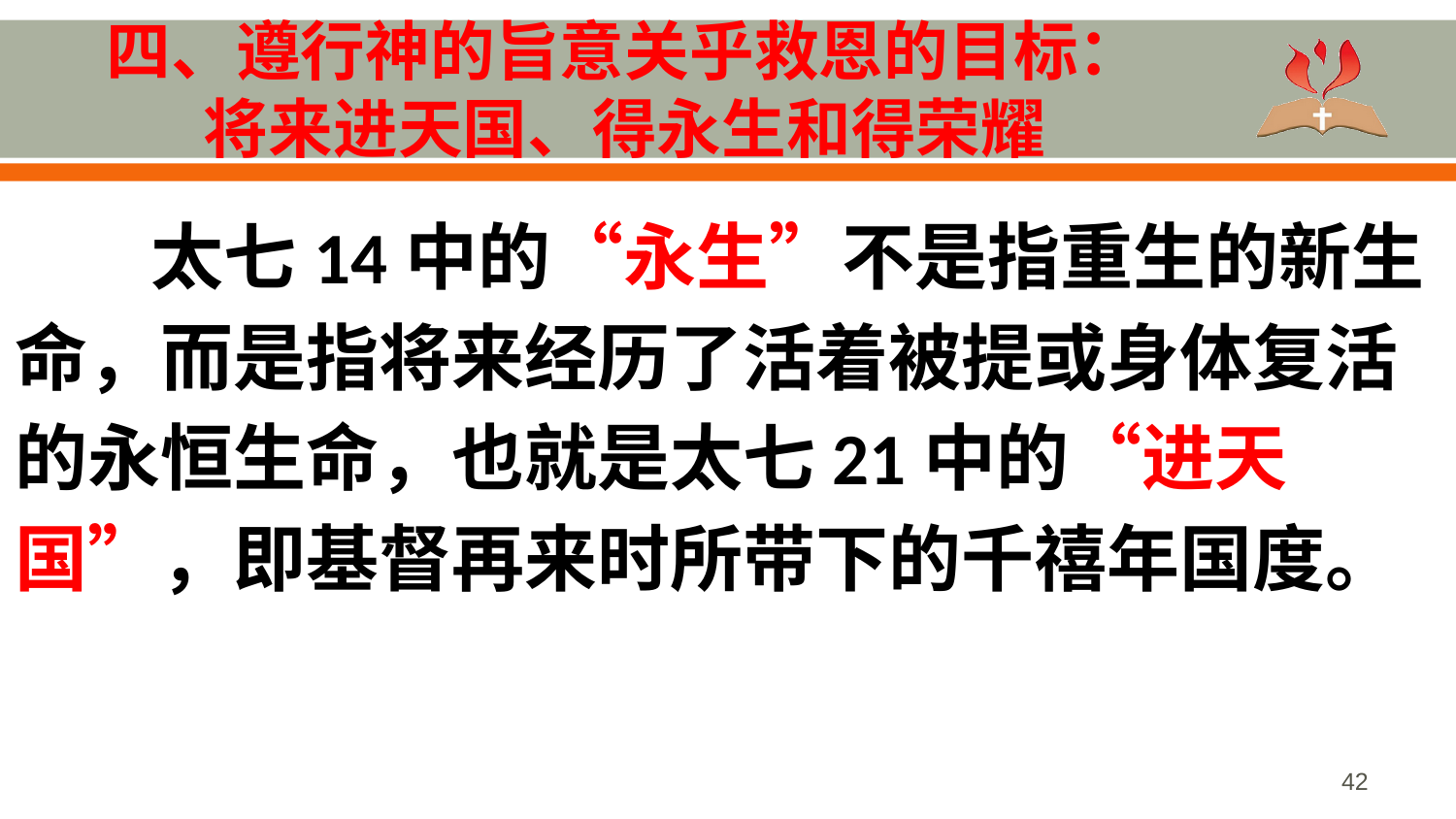

# 四、遵行神的旨意关乎救恩的目标： 将来进天国、得永生和得荣耀
太七14中的“永生”不是指重生的新生命，而是指将来经历了活着被提或身体复活的永恒生命，也就是太七21中的“进天国”，即基督再来时所带下的千禧年国度。

42